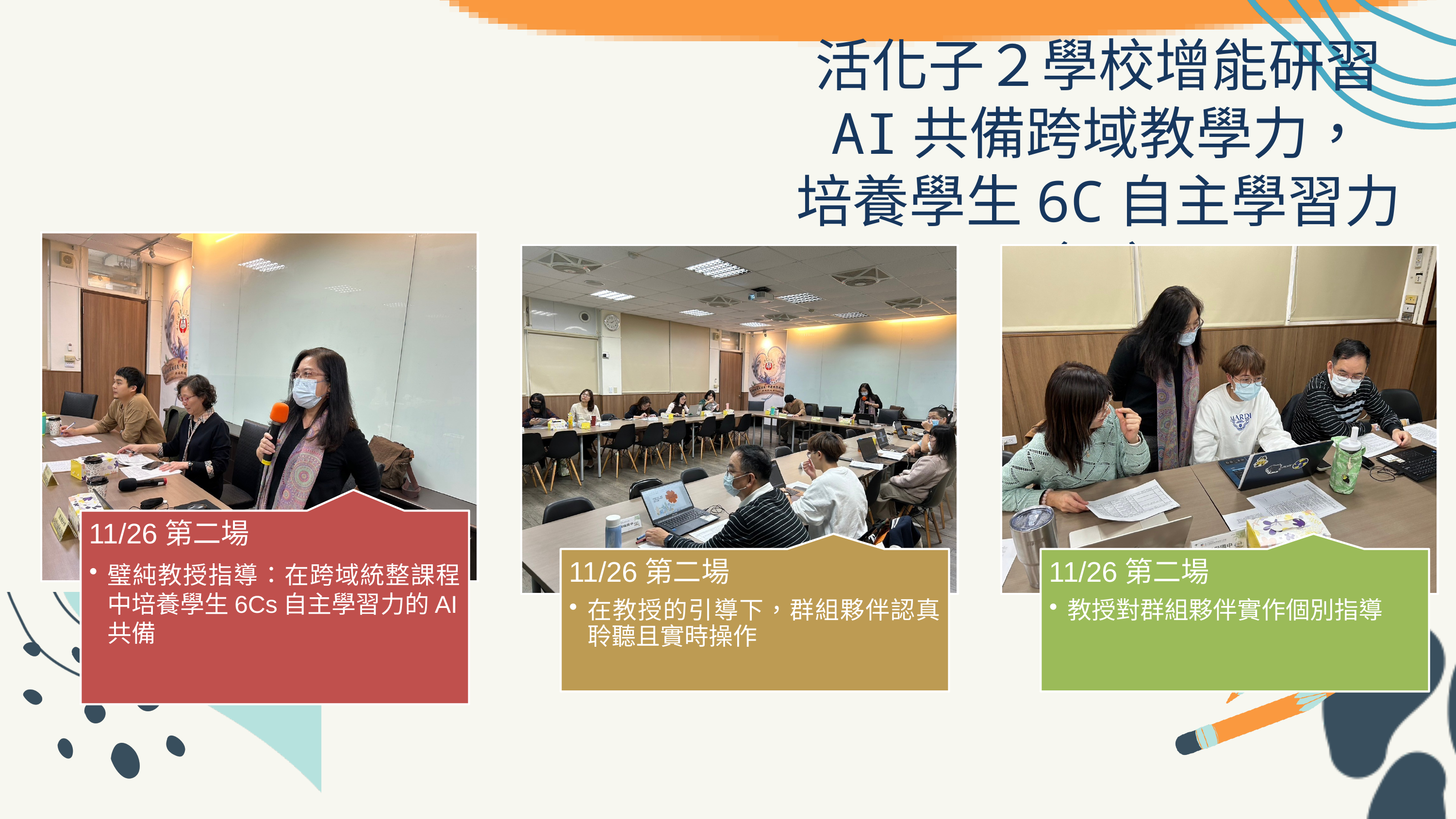

活化子２學校增能研習
AI共備跨域教學力，
培養學生6C自主學習力（二）
11/26第二場
璧純教授指導：在跨域統整課程中培養學生6Cs自主學習力的AI共備
11/26第二場
在教授的引導下，群組夥伴認真聆聽且實時操作
11/26第二場
教授對群組夥伴實作個別指導